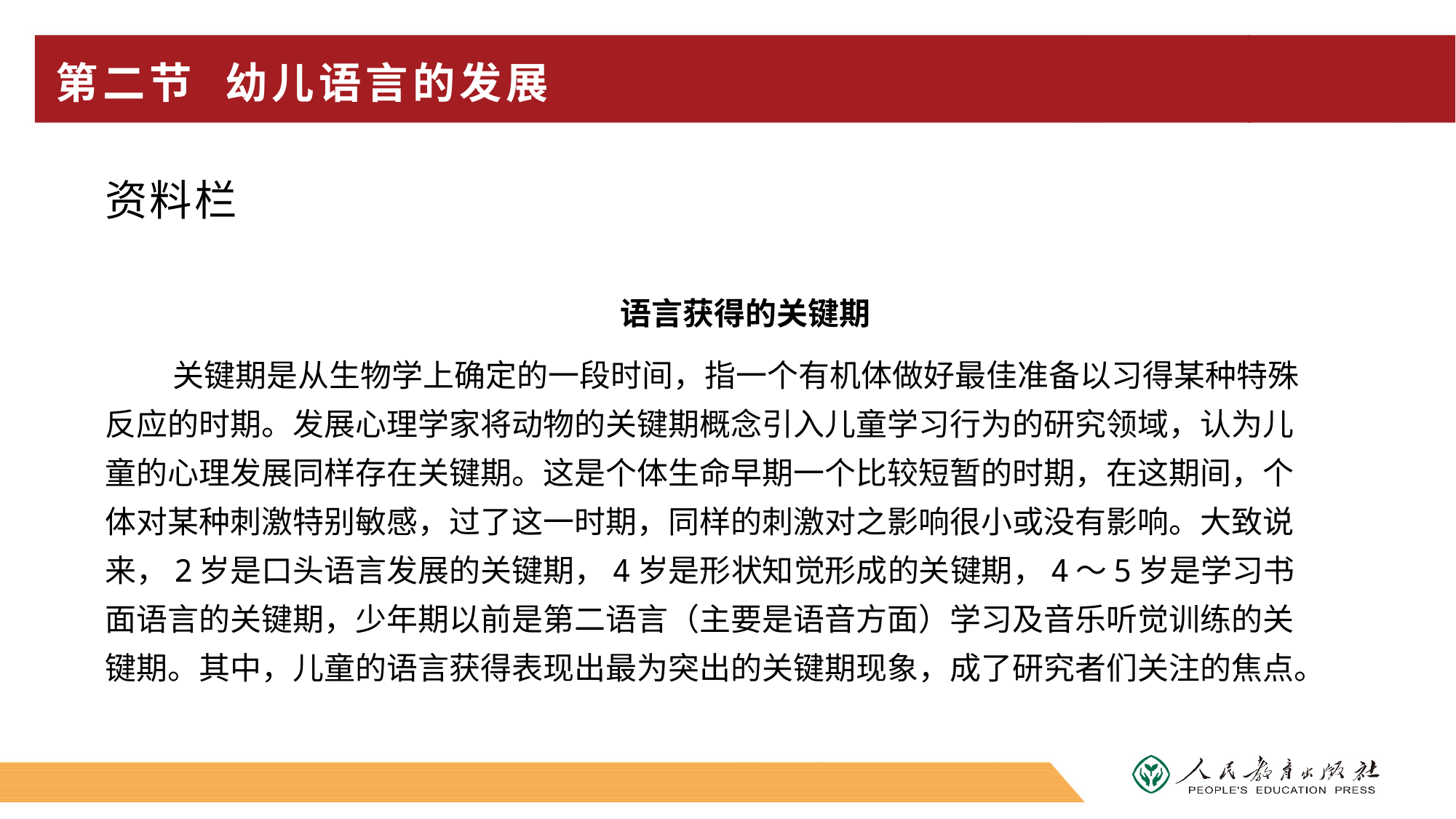

# 第二节  幼儿语言的发展
资料栏
语言获得的关键期
关键期是从生物学上确定的一段时间，指一个有机体做好最佳准备以习得某种特殊反应的时期。发展心理学家将动物的关键期概念引入儿童学习行为的研究领域，认为儿童的心理发展同样存在关键期。这是个体生命早期一个比较短暂的时期，在这期间，个体对某种刺激特别敏感，过了这一时期，同样的刺激对之影响很小或没有影响。大致说来，2岁是口头语言发展的关键期，4岁是形状知觉形成的关键期，4～5岁是学习书面语言的关键期，少年期以前是第二语言（主要是语音方面）学习及音乐听觉训练的关键期。其中，儿童的语言获得表现出最为突出的关键期现象，成了研究者们关注的焦点。